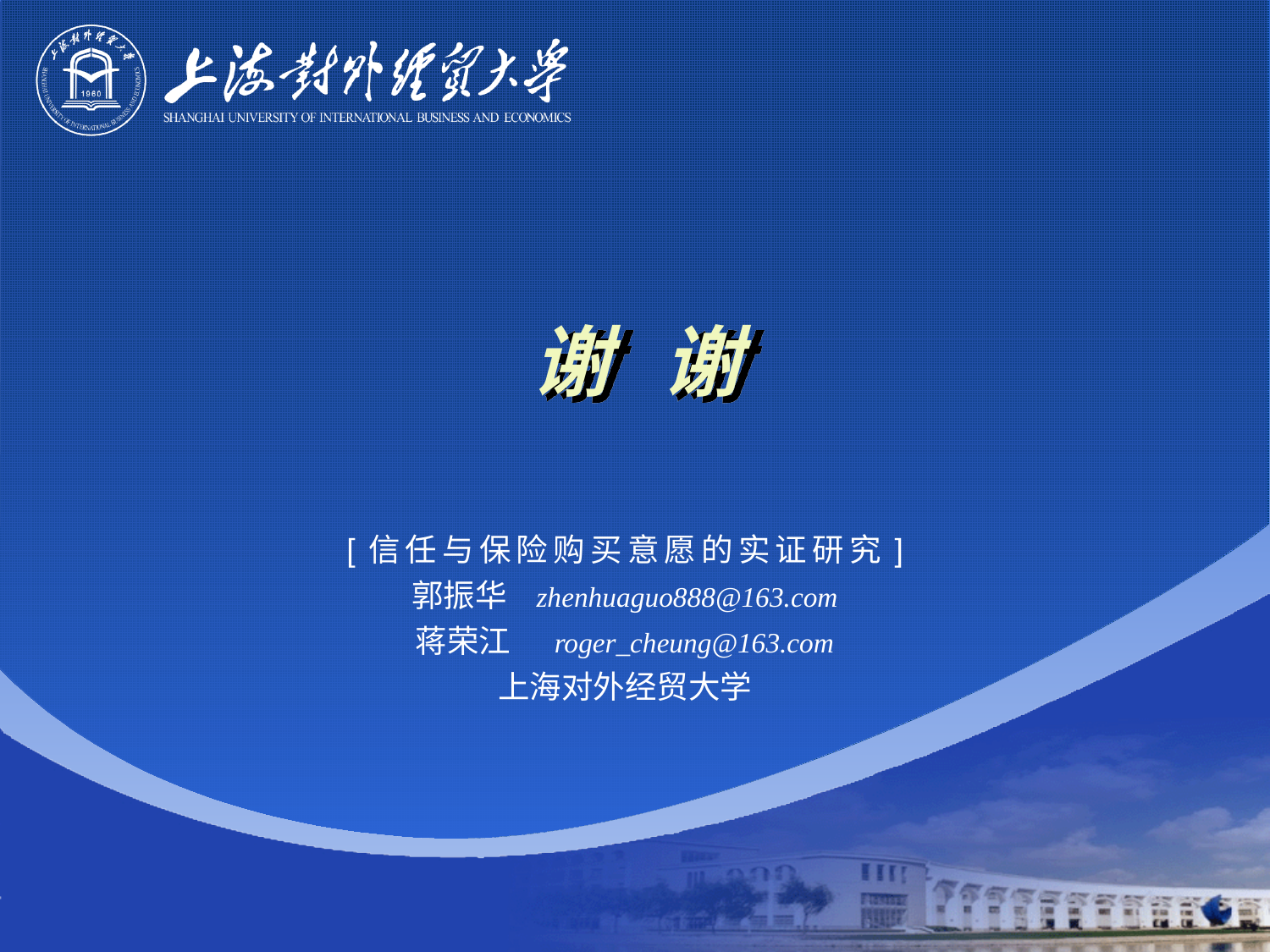

# 谢   谢
[信任与保险购买意愿的实证研究]
郭振华   zhenhuaguo888@163.com
蒋荣江     roger_cheung@163.com
上海对外经贸大学